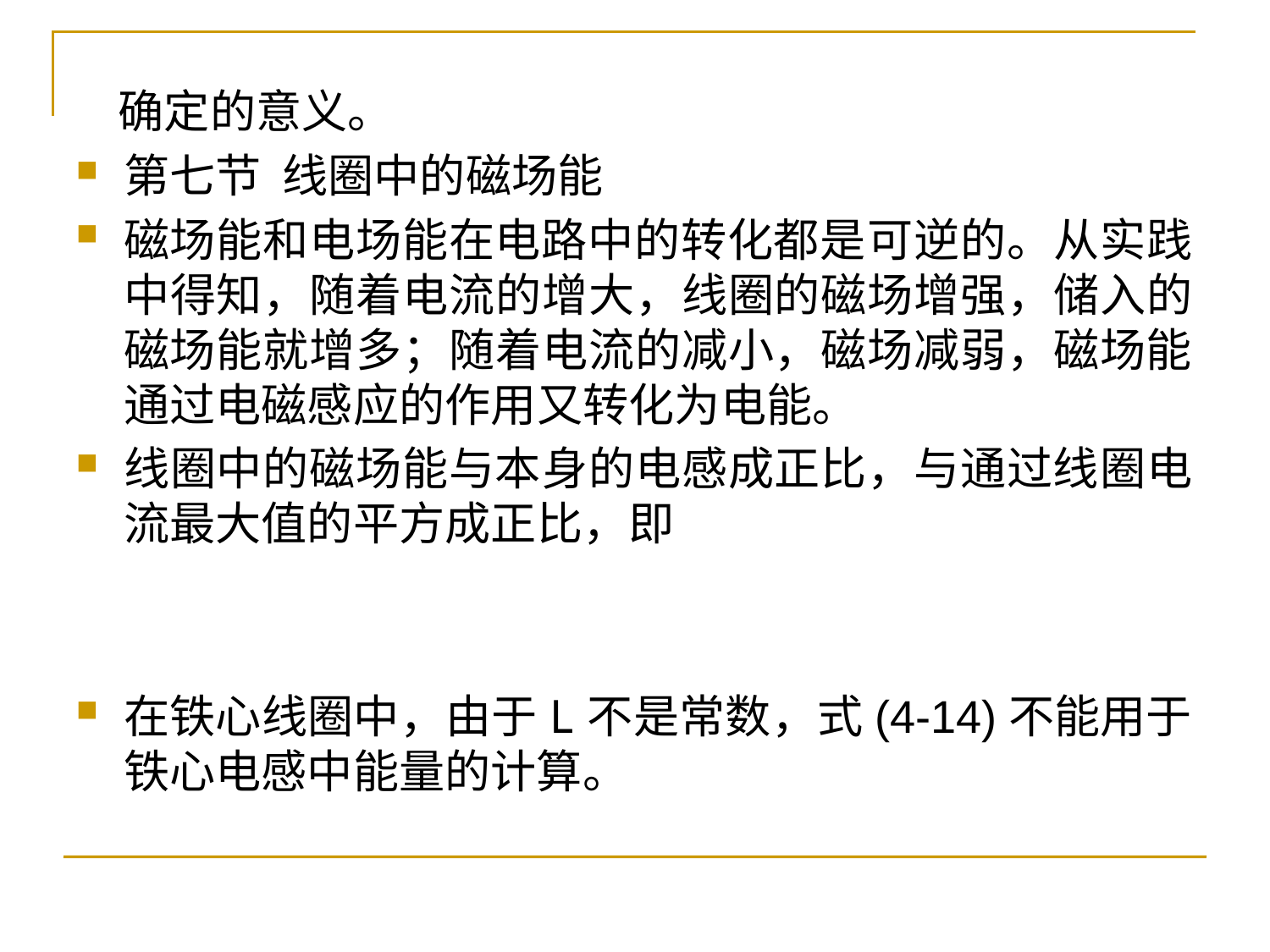

确定的意义。
第七节  线圈中的磁场能
磁场能和电场能在电路中的转化都是可逆的。从实践中得知，随着电流的增大，线圈的磁场增强，储入的磁场能就增多；随着电流的减小，磁场减弱，磁场能通过电磁感应的作用又转化为电能。
线圈中的磁场能与本身的电感成正比，与通过线圈电流最大值的平方成正比，即

在铁心线圈中，由于L不是常数，式(4-14)不能用于铁心电感中能量的计算。